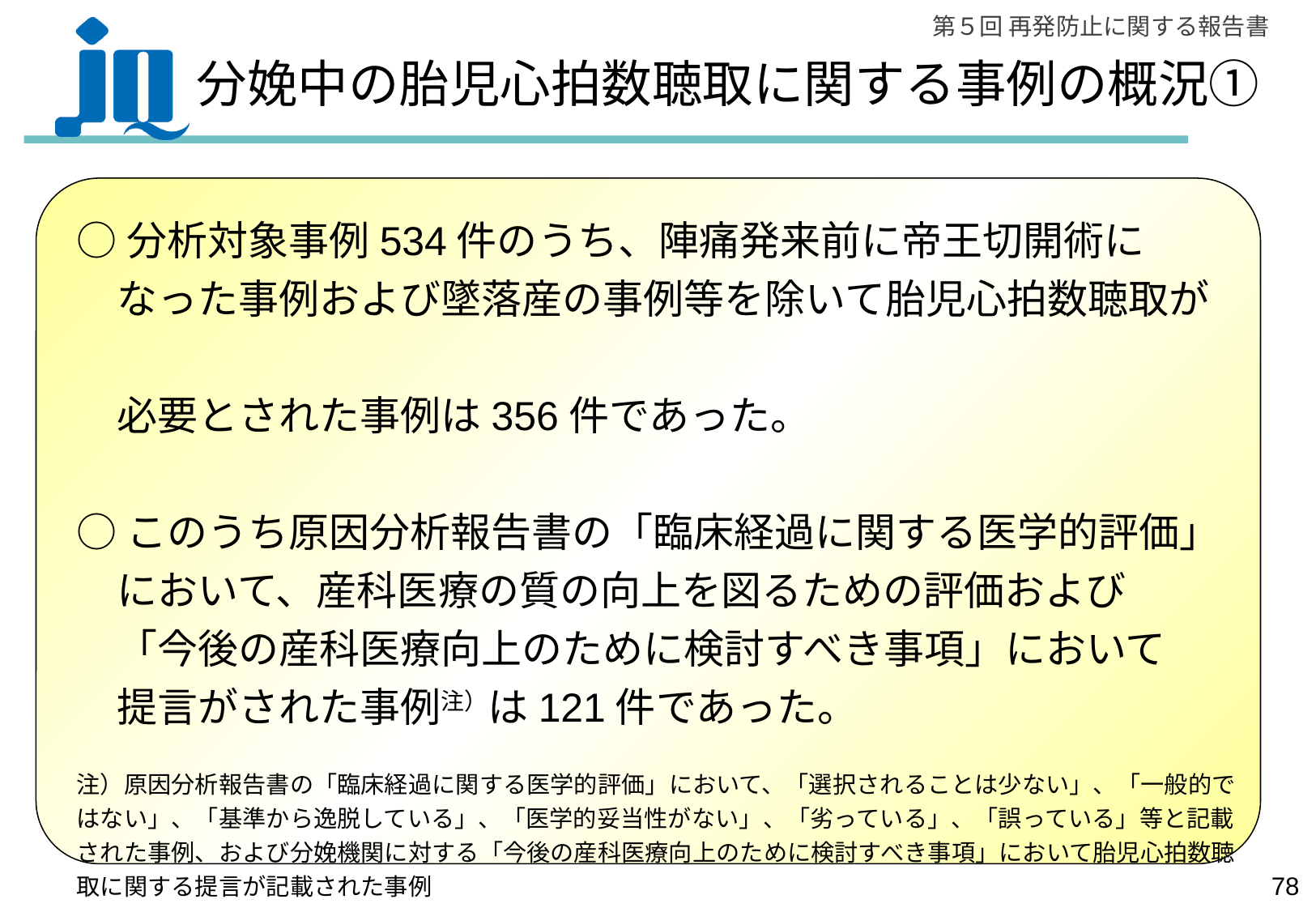

# 分娩中の胎児心拍数聴取に関する事例の概況①

○分析対象事例534件のうち、陣痛発来前に帝王切開術に
　なった事例および墜落産の事例等を除いて胎児心拍数聴取が
　必要とされた事例は356件であった。

○このうち原因分析報告書の「臨床経過に関する医学的評価」
　において、産科医療の質の向上を図るための評価および
　「今後の産科医療向上のために検討すべき事項」において
　提言がされた事例注）は121件であった。

注）原因分析報告書の「臨床経過に関する医学的評価」において、「選択されることは少ない」、「一般的ではない」、「基準から逸脱している」、「医学的妥当性がない」、「劣っている」、「誤っている」等と記載された事例、および分娩機関に対する「今後の産科医療向上のために検討すべき事項」において胎児心拍数聴取に関する提言が記載された事例
78